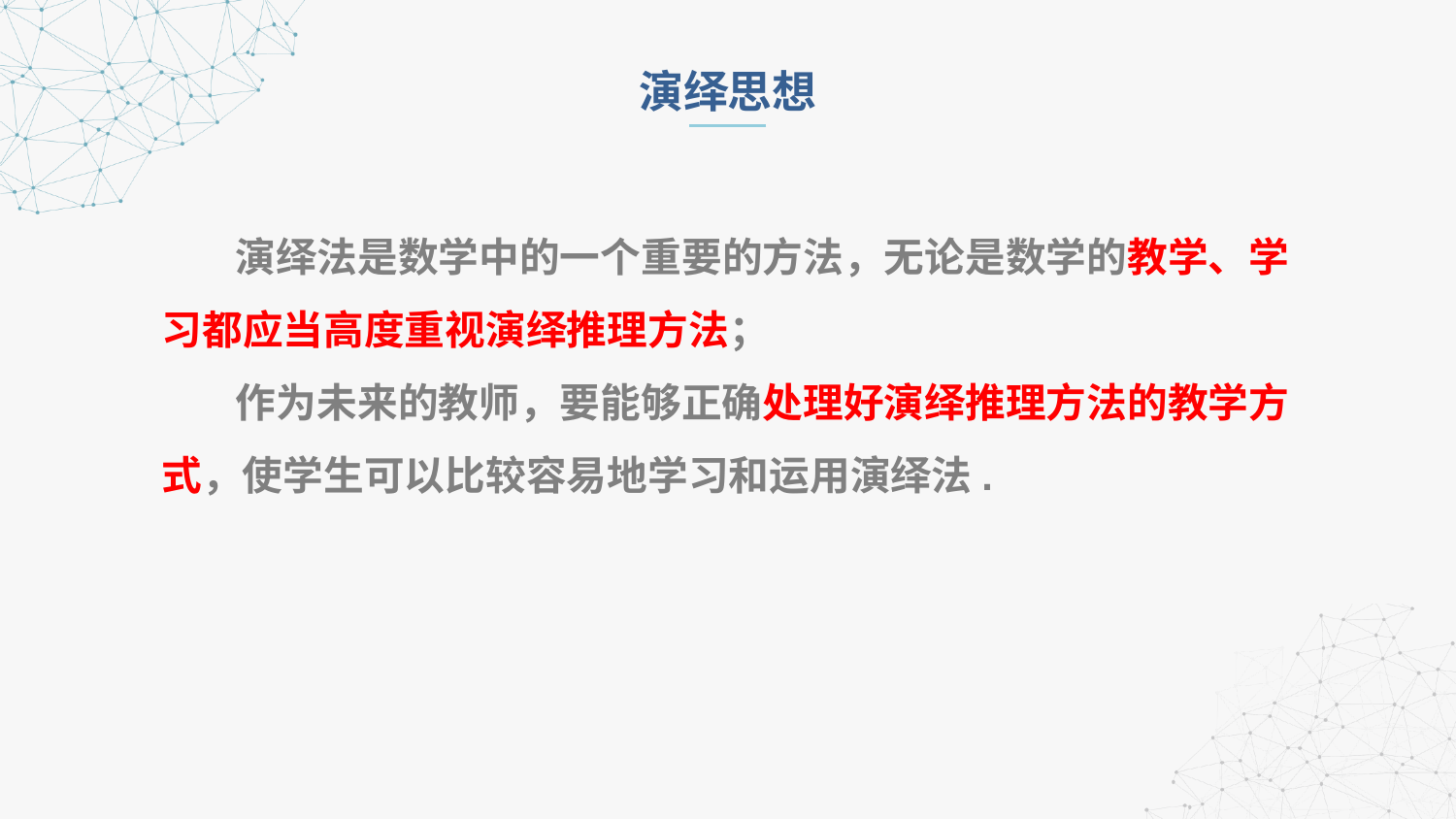

演绎思想
       演绎法是数学中的一个重要的方法，无论是数学的教学、学习都应当高度重视演绎推理方法；
       作为未来的教师，要能够正确处理好演绎推理方法的教学方式，使学生可以比较容易地学习和运用演绎法.